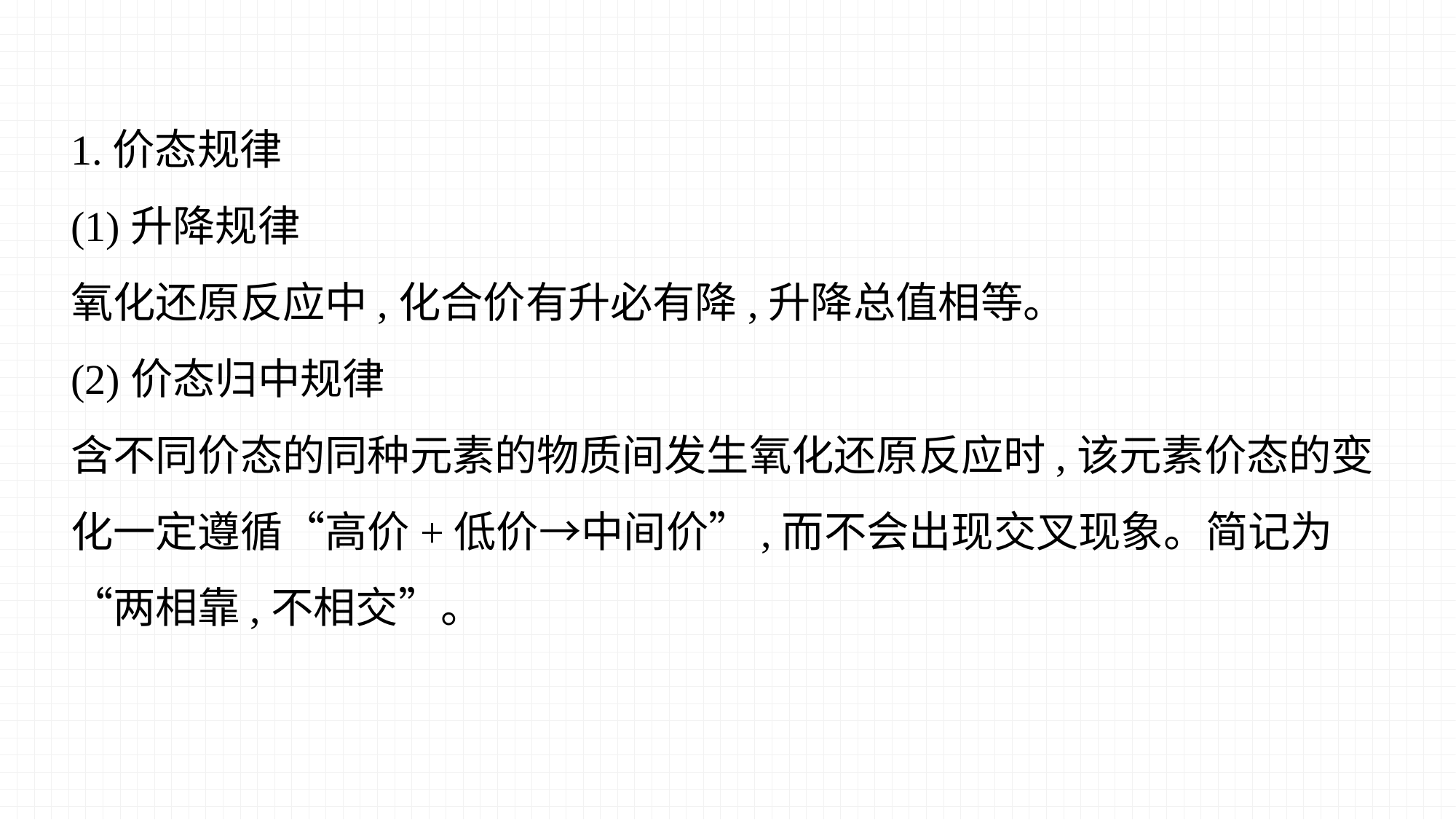

1.价态规律
(1)升降规律
氧化还原反应中,化合价有升必有降,升降总值相等。
(2)价态归中规律
含不同价态的同种元素的物质间发生氧化还原反应时,该元素价态的变化一定遵循“高价+低价→中间价”,而不会出现交叉现象。简记为“两相靠,不相交”。